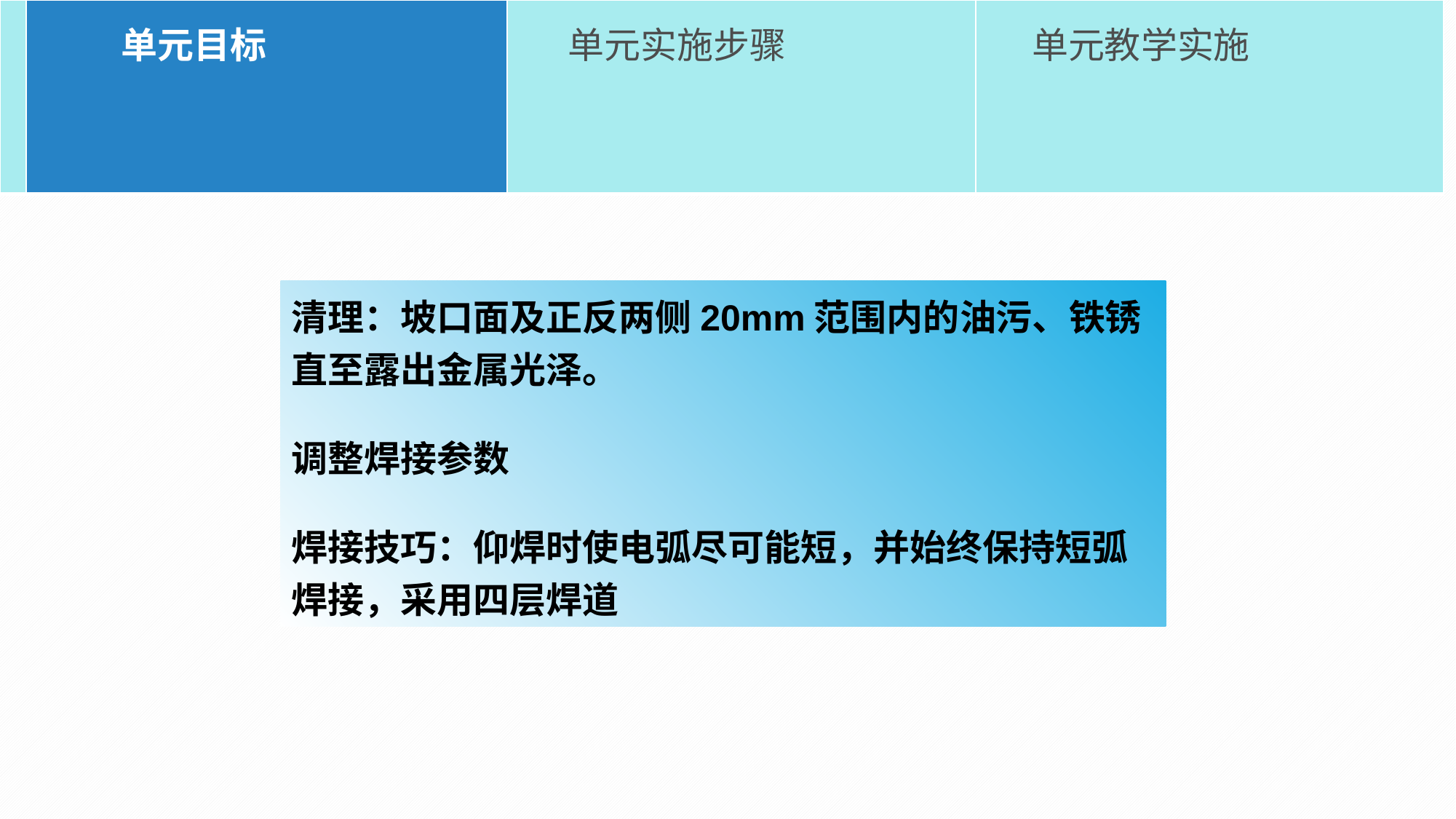

|  | 单元目标 | 单元实施步骤 | 单元教学实施 |
| --- | --- | --- | --- |
一、焊前准备
清理：坡口面及正反两侧20mm范围内的油污、铁锈直至露出金属光泽。
调整焊接参数
焊接技巧：仰焊时使电弧尽可能短，并始终保持短弧焊接，采用四层焊道